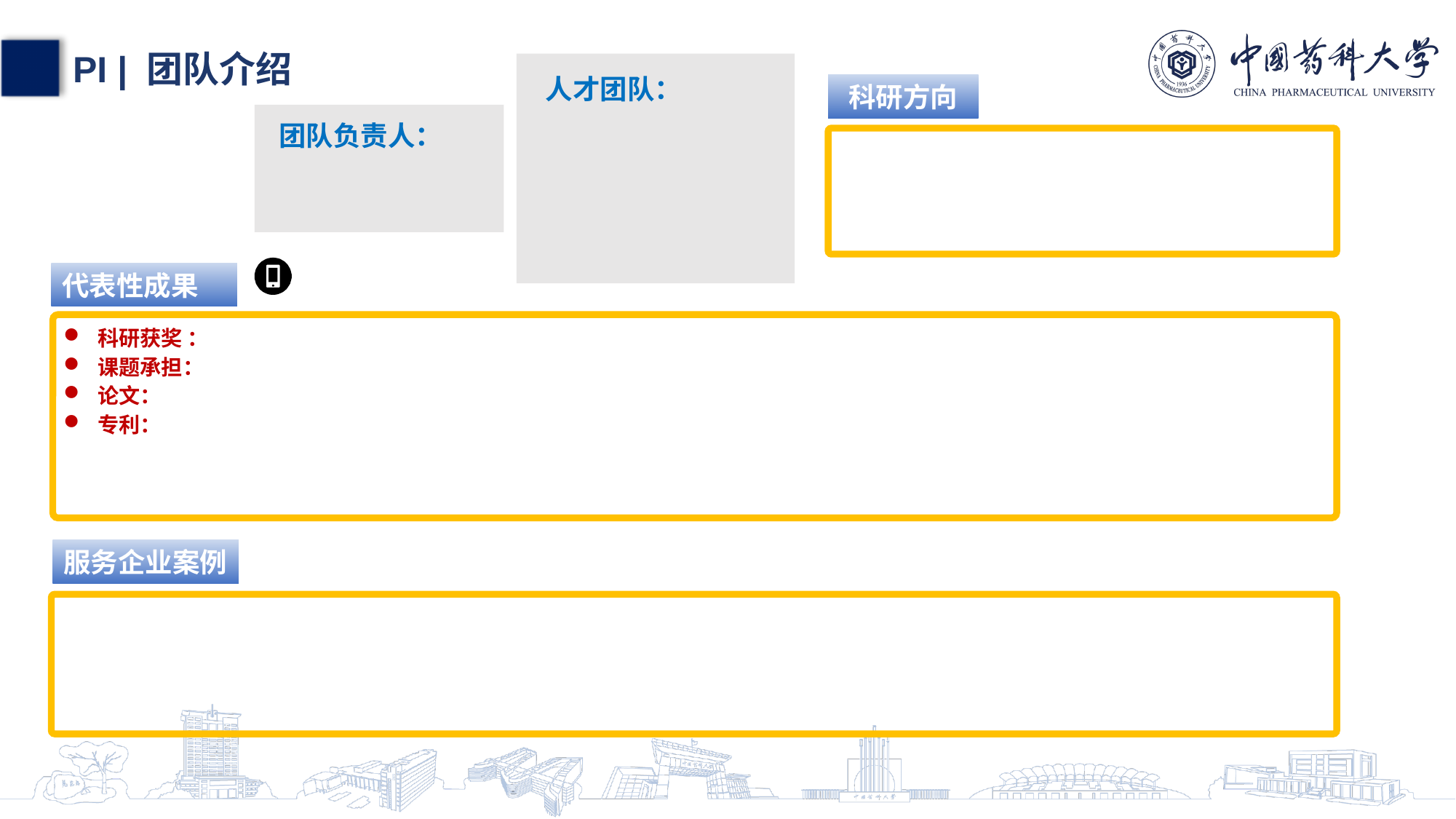

PI | 团队介绍

人才团队：

科研方向

团队负责人：

代表性成果

科研获奖 ：
课题承担：
论文：
专利：

服务企业案例